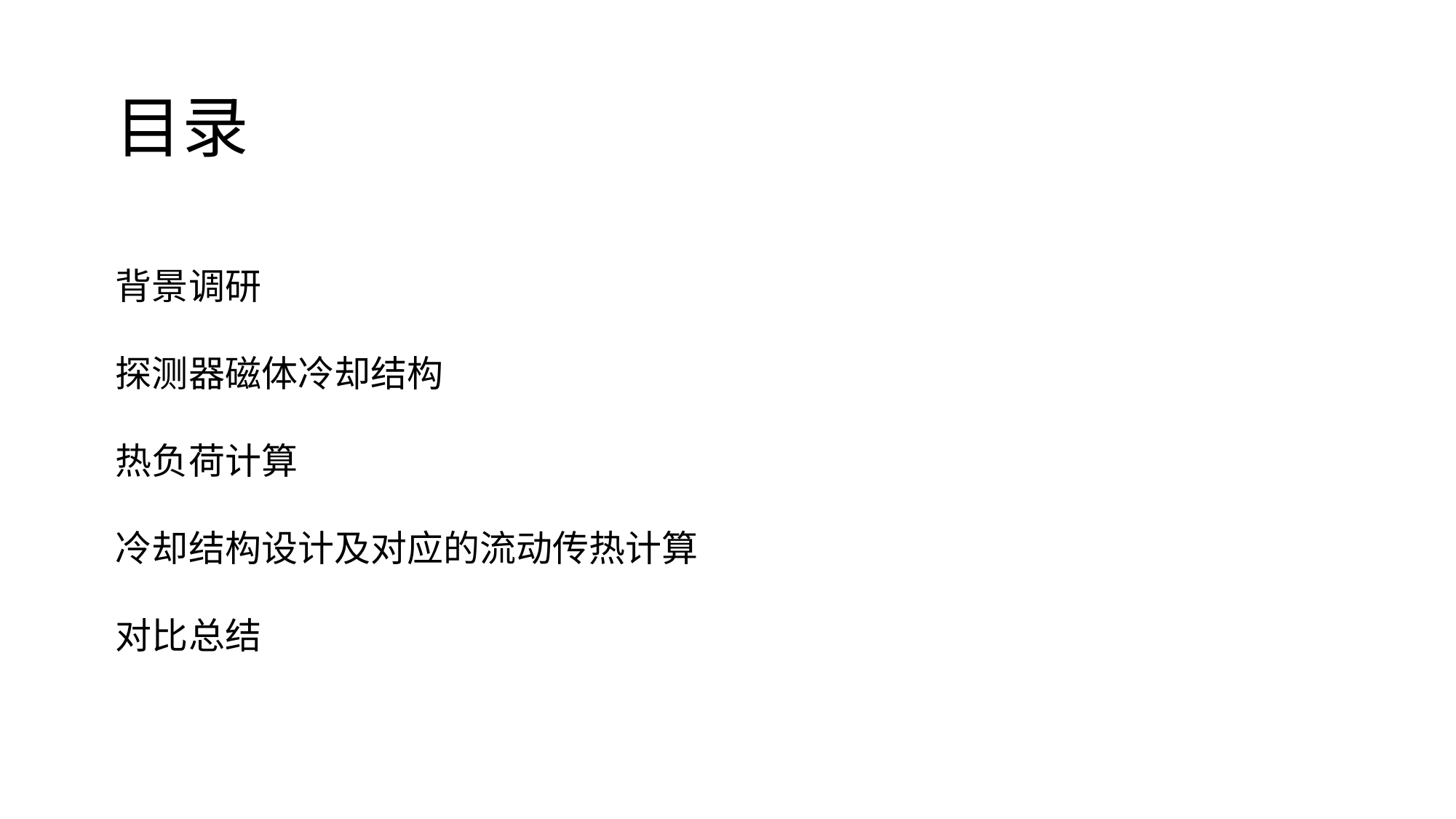

目录

背景调研

探测器磁体冷却结构

热负荷计算

冷却结构设计及对应的流动传热计算

对比总结